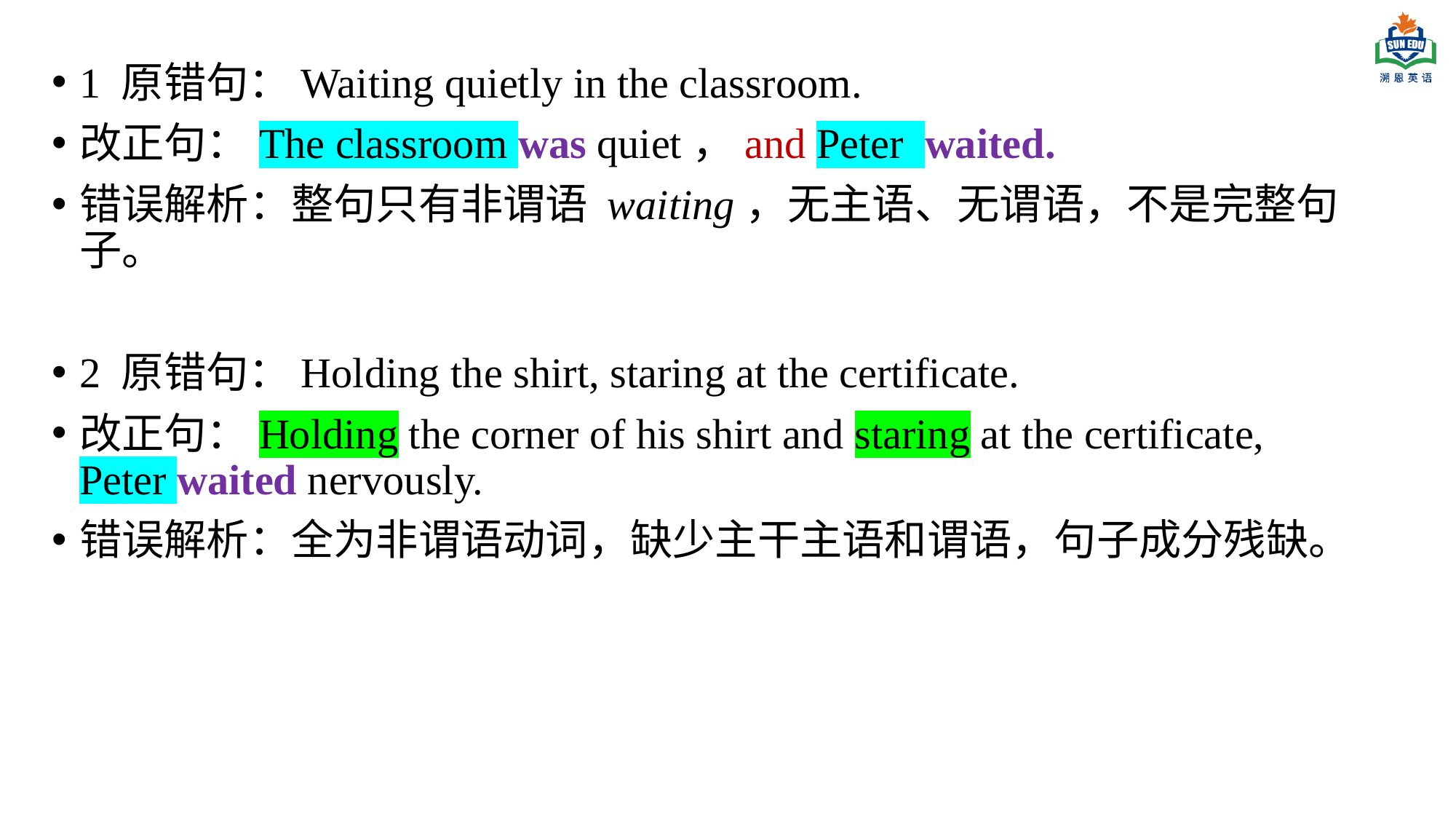

1 原错句：Waiting quietly in the classroom.
改正句：The classroom was quiet，and Peter  waited.
错误解析：整句只有非谓语 waiting，无主语、无谓语，不是完整句子。

2 原错句：Holding the shirt, staring at the certificate.
改正句：Holding the corner of his shirt and staring at the certificate, Peter waited nervously.
错误解析：全为非谓语动词，缺少主干主语和谓语，句子成分残缺。